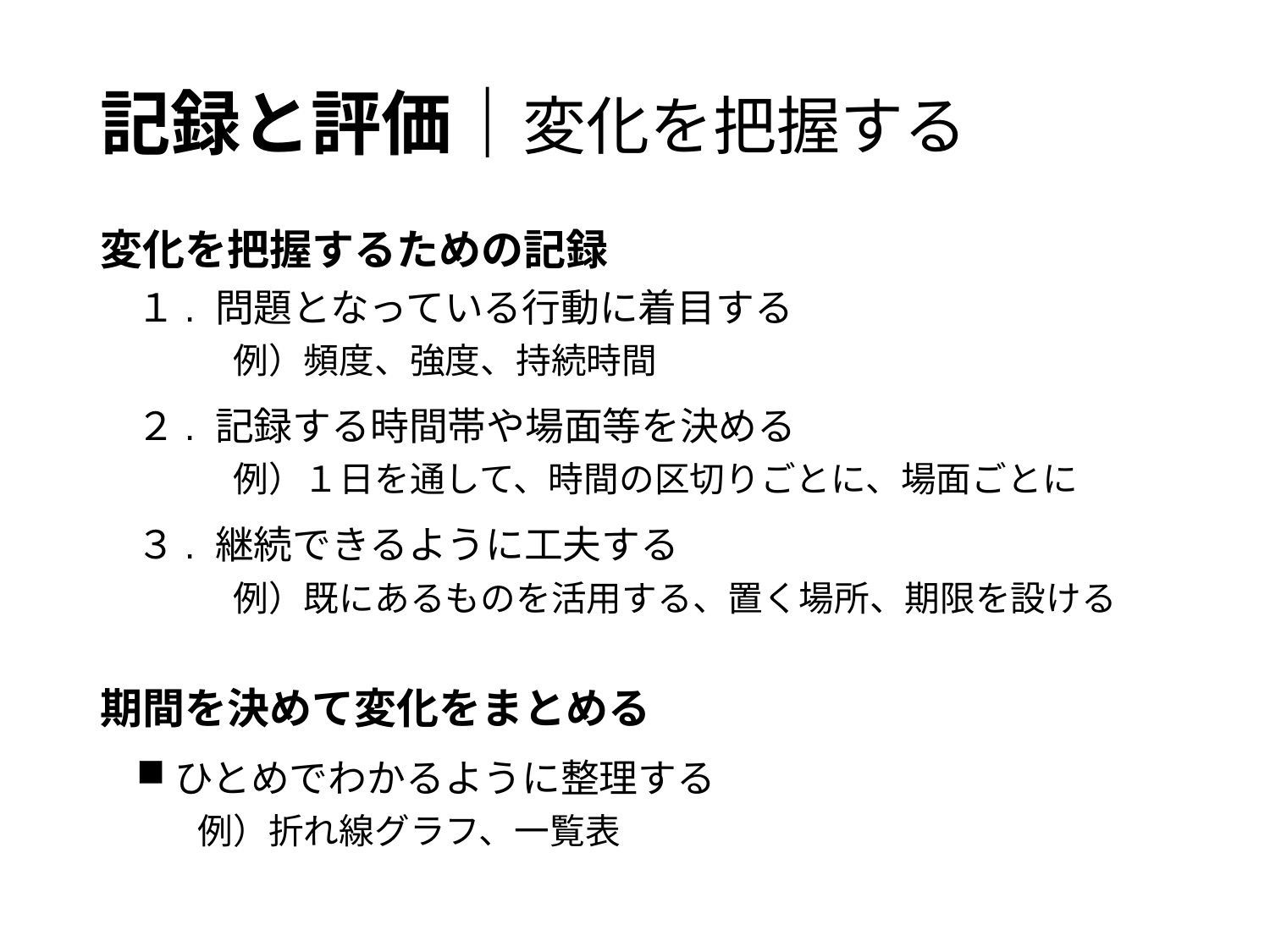

# 記録と評価｜変化を把握する
変化を把握するための記録
１. 問題となっている行動に着目する
　　例）頻度、強度、持続時間
２. 記録する時間帯や場面等を決める
　　例）１日を通して、時間の区切りごとに、場面ごとに
３. 継続できるように工夫する
　　例）既にあるものを活用する、置く場所、期限を設ける

期間を決めて変化をまとめる
ひとめでわかるように整理する
　例）折れ線グラフ、一覧表